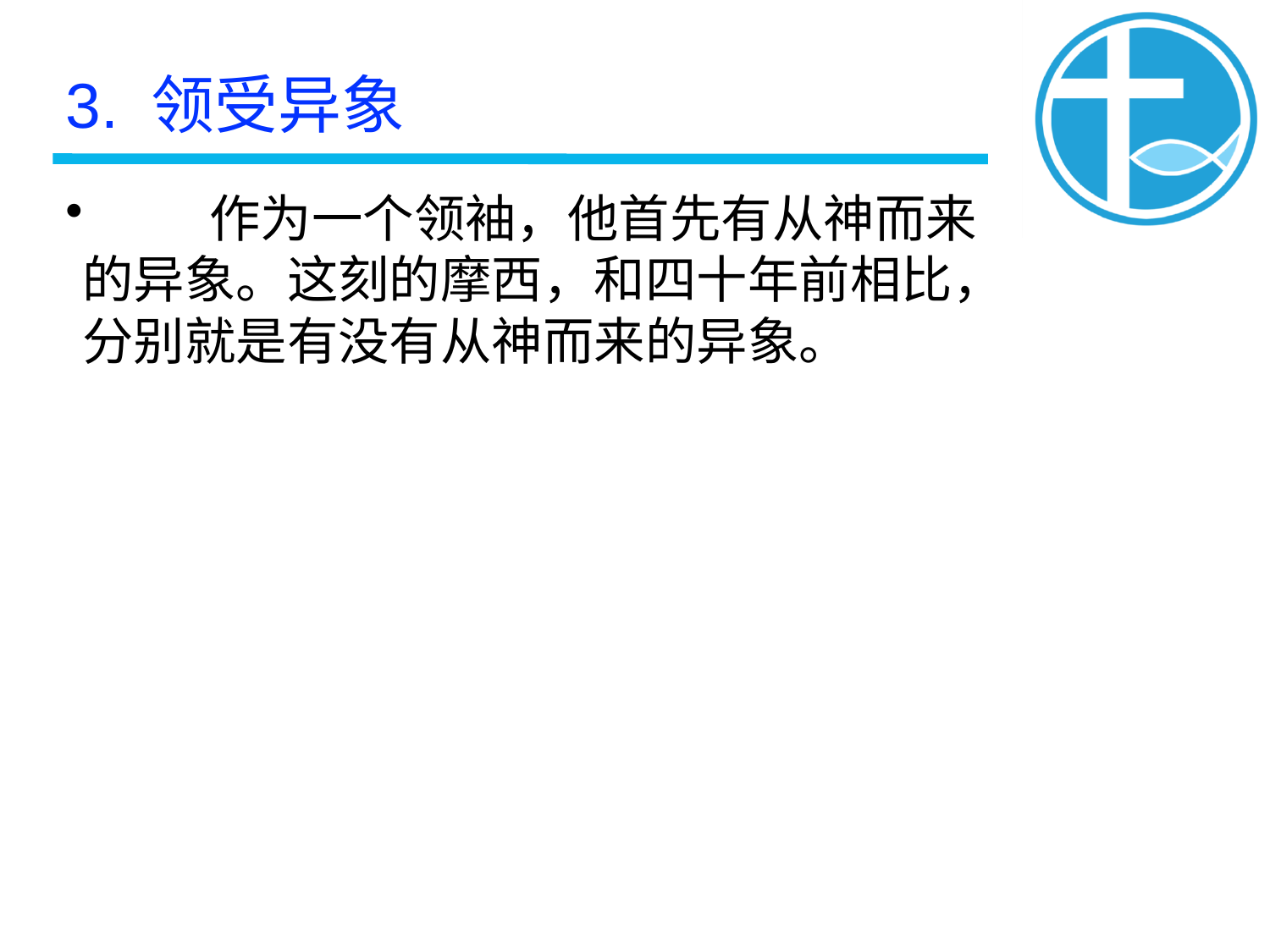

3. 领受异象
	作为一个领袖，他首先有从神而来的异象。这刻的摩西，和四十年前相比，分别就是有没有从神而来的异象。